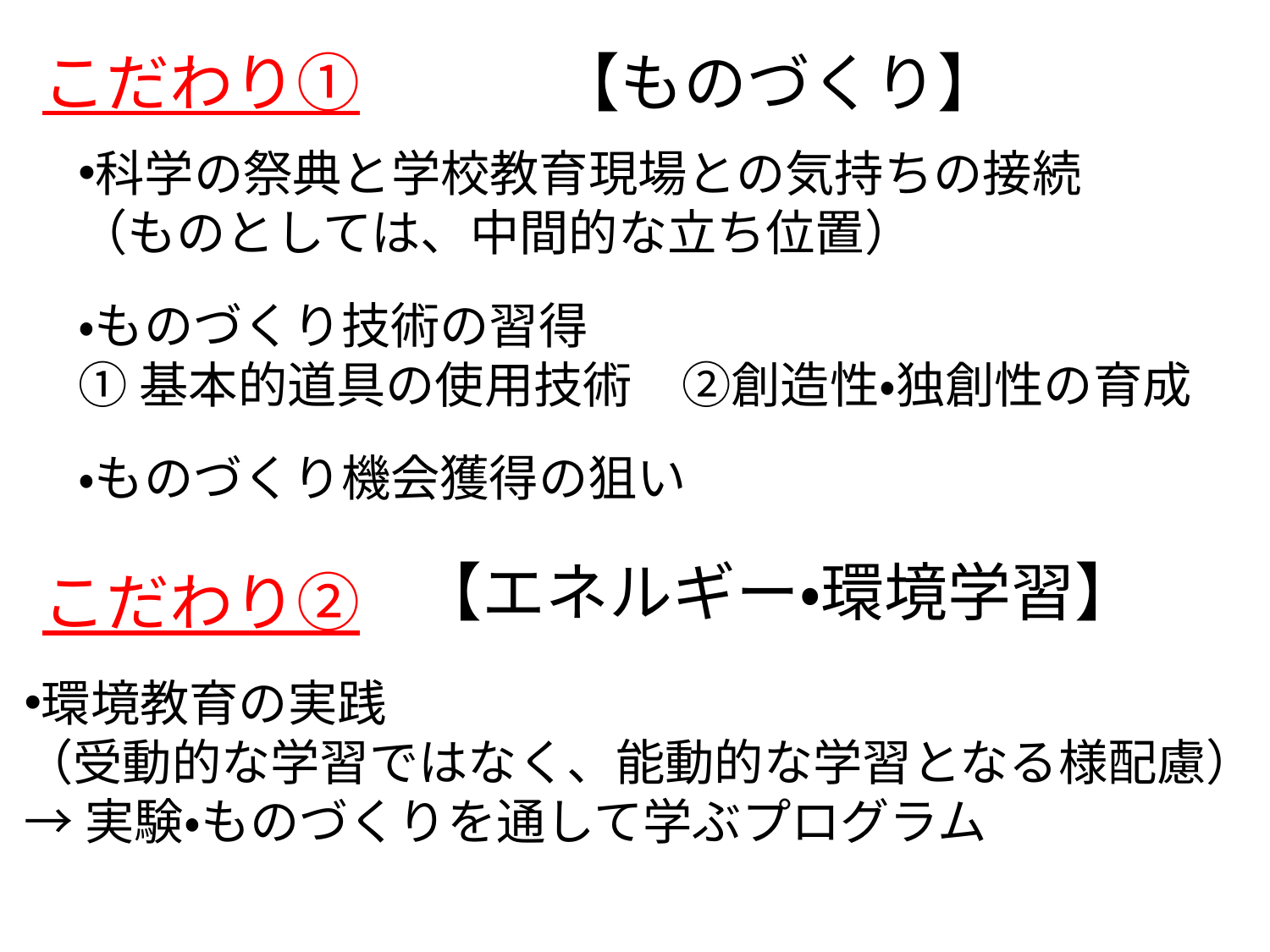

こだわり①
【ものづくり】
科学の祭典と学校教育現場との気持ちの接続
（ものとしては、中間的な立ち位置）

・ものづくり技術の習得
①基本的道具の使用技術　②創造性・独創性の育成

・ものづくり機会獲得の狙い
【エネルギー・環境学習】
こだわり②
環境教育の実践
（受動的な学習ではなく、能動的な学習となる様配慮）
→実験・ものづくりを通して学ぶプログラム